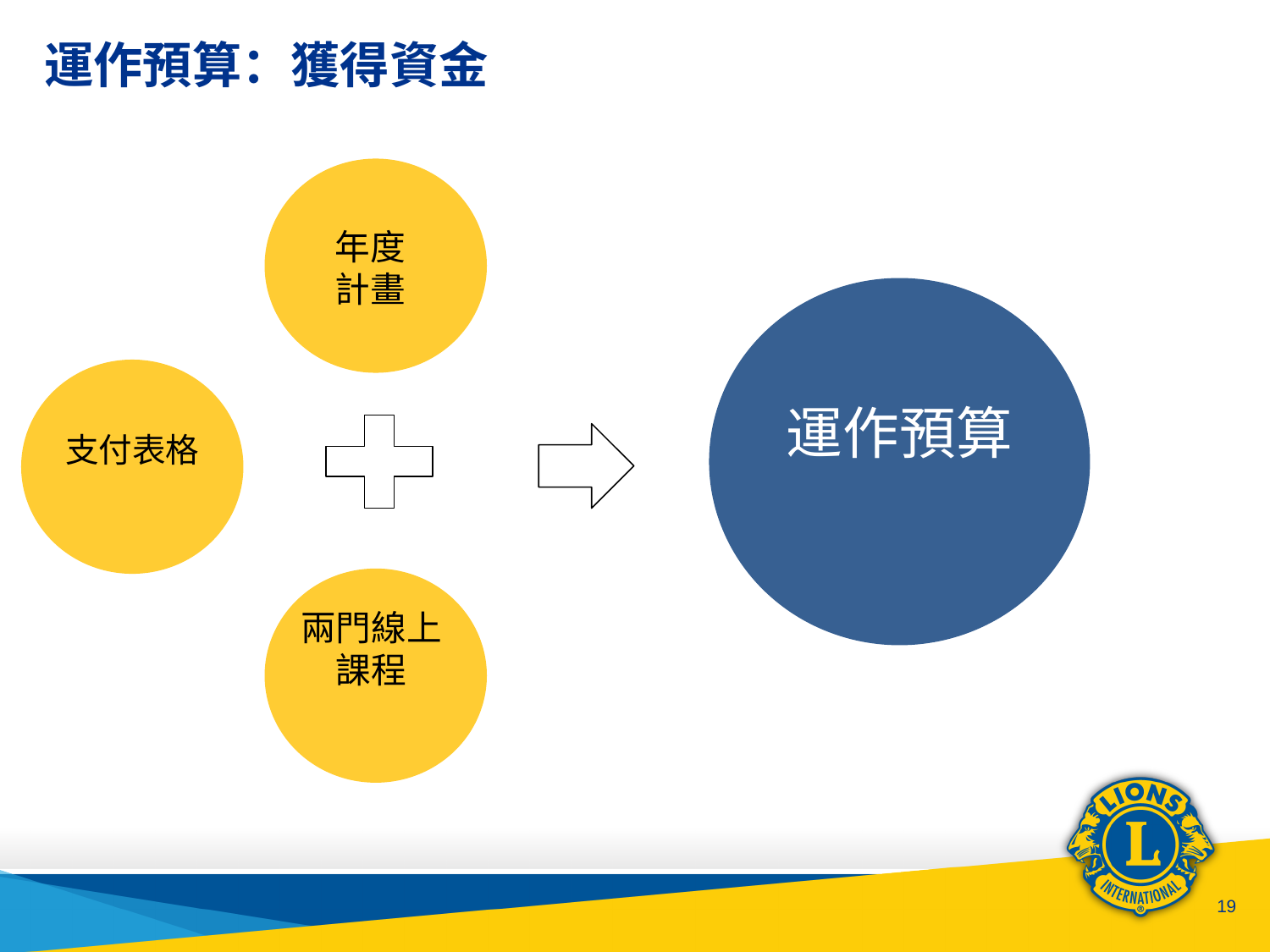

# 運作預算：獲得資金

年度
計畫

運作預算

支付表格

兩門線上課程